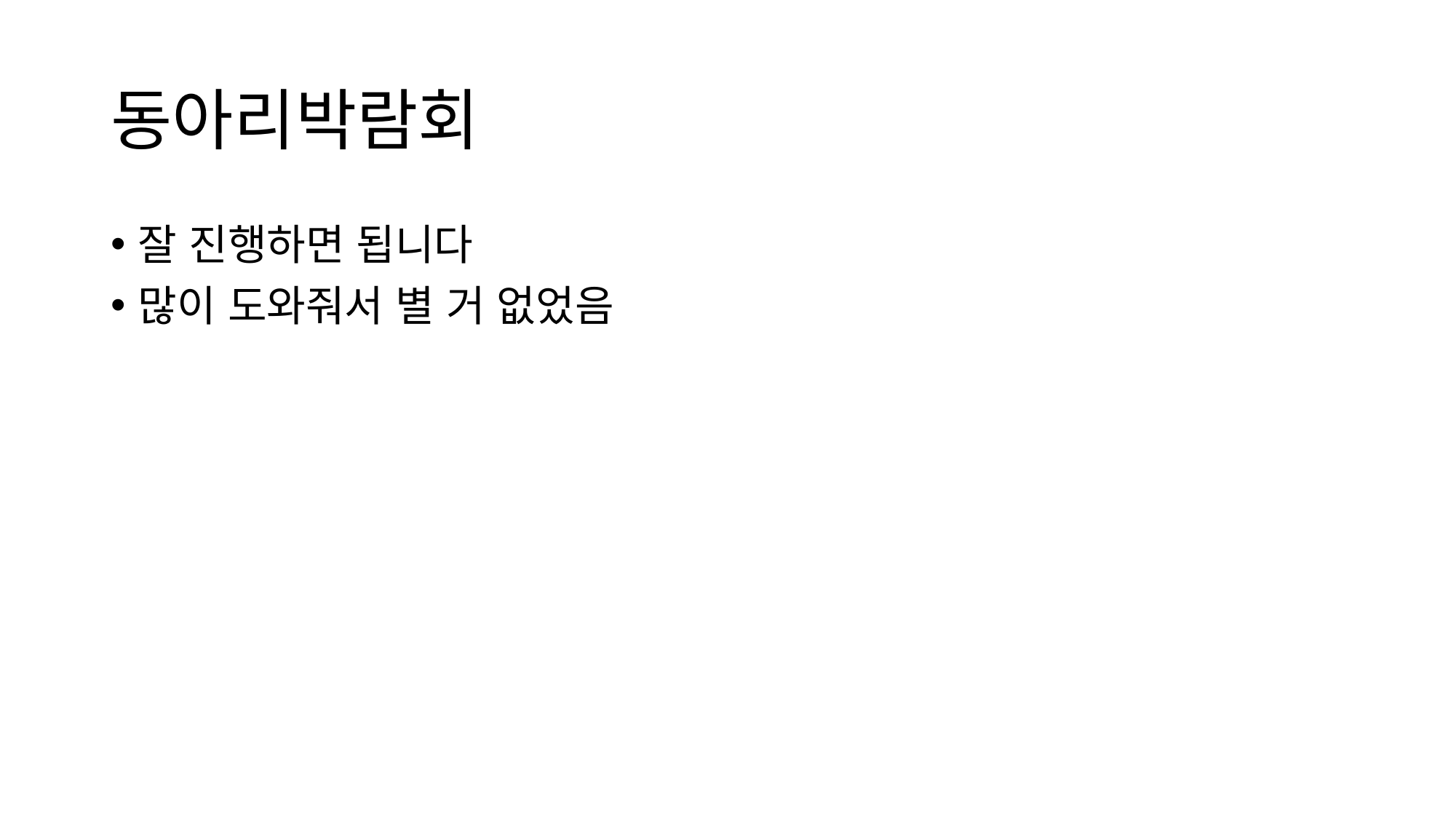

# 동아리박람회
잘 진행하면 됩니다
많이 도와줘서 별 거 없었음